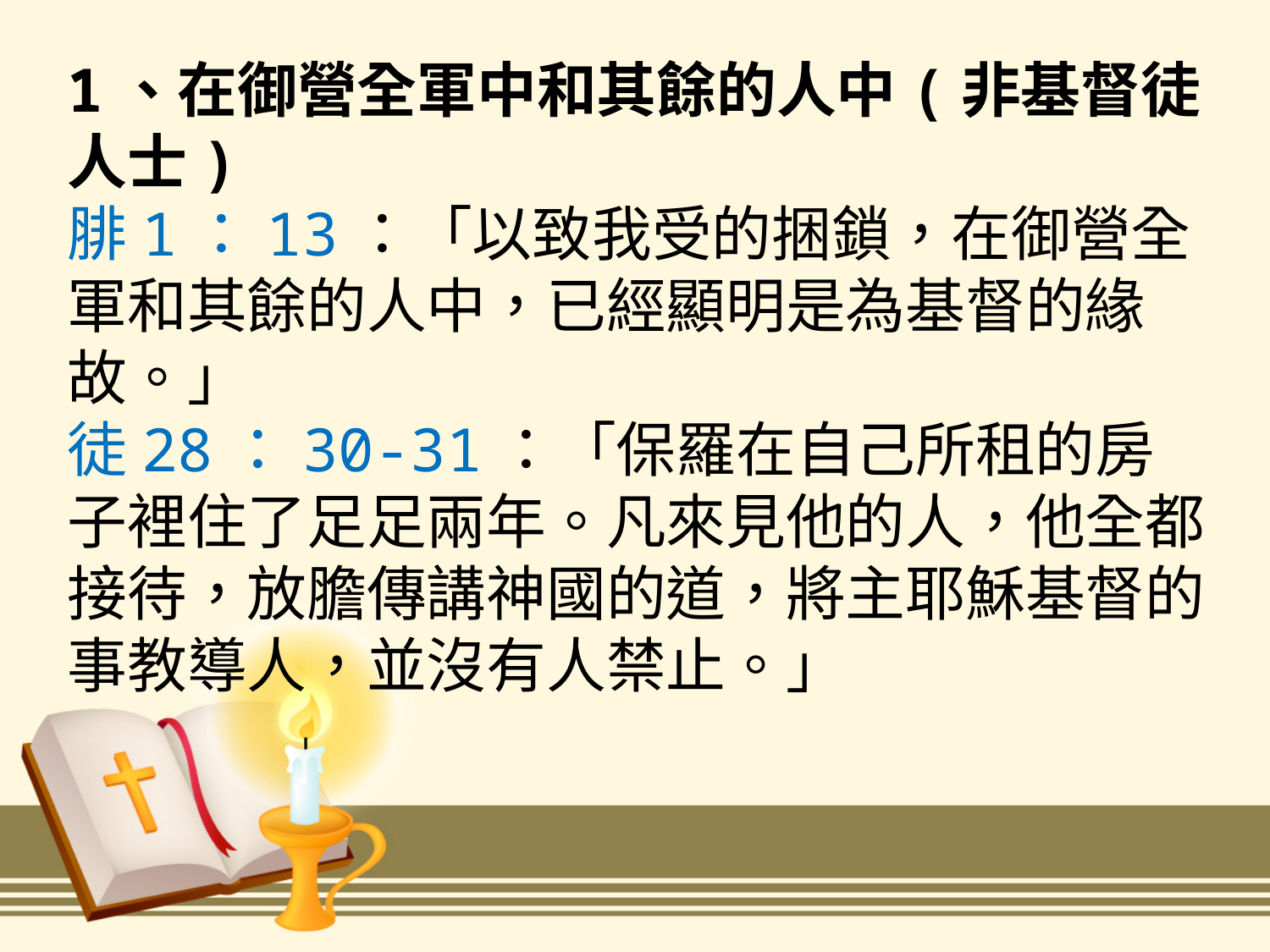

1、在御營全軍中和其餘的人中(非基督徒人士)
腓1：13：「以致我受的捆鎖，在御營全軍和其餘的人中，已經顯明是為基督的緣故。」
徒28：30-31：「保羅在自己所租的房子裡住了足足兩年。凡來見他的人，他全都接待，放膽傳講神國的道，將主耶穌基督的事教導人，並沒有人禁止。」